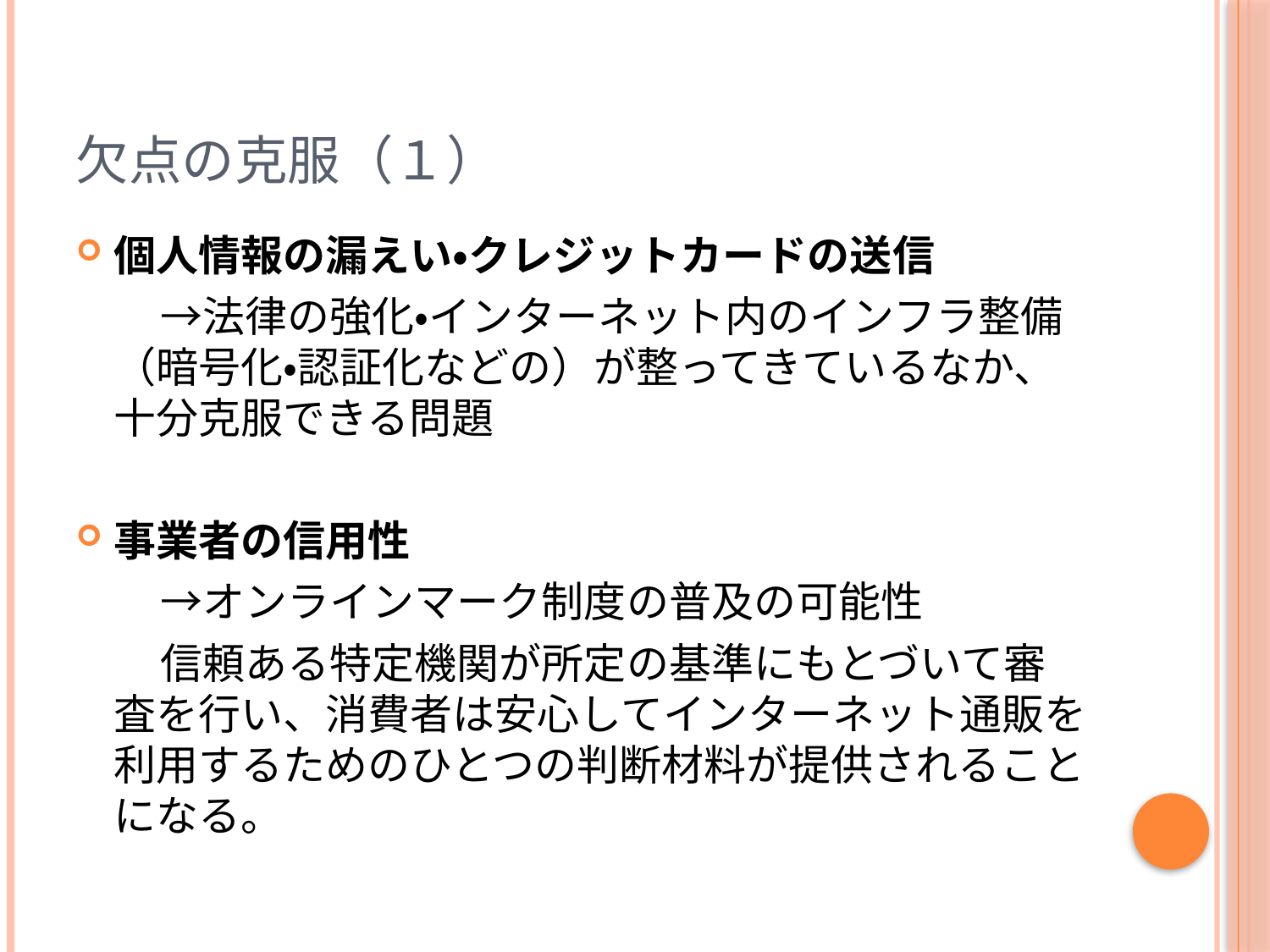

# 欠点の克服（１）
個人情報の漏えい・クレジットカードの送信
　　→法律の強化・インターネット内のインフラ整備（暗号化・認証化などの）が整ってきているなか、十分克服できる問題

事業者の信用性
　　→オンラインマーク制度の普及の可能性
　　信頼ある特定機関が所定の基準にもとづいて審査を行い、消費者は安心してインターネット通販を利用するためのひとつの判断材料が提供されることになる。